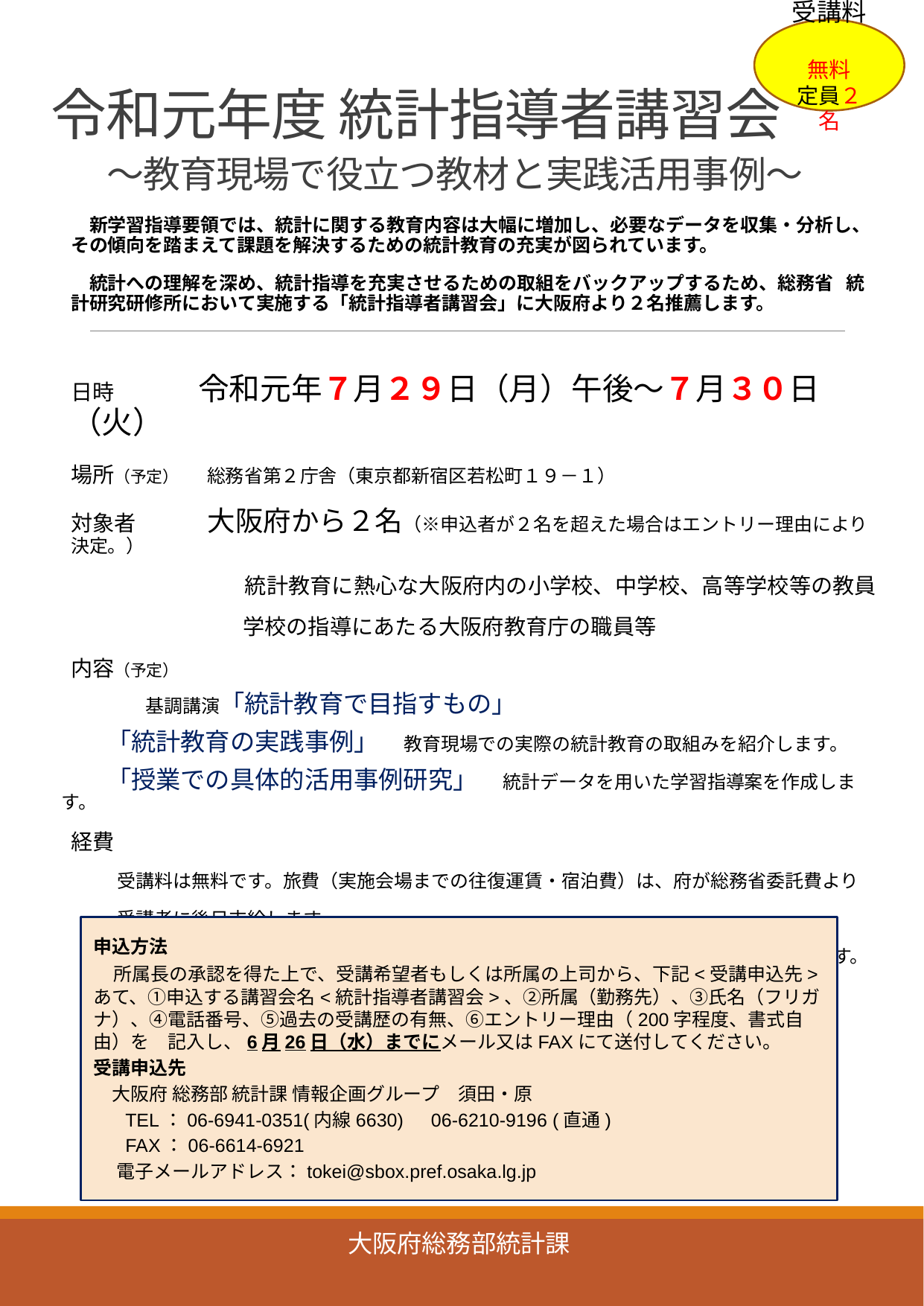

受講料
無料
定員２名
# 令和元年度 統計指導者講習会 　～教育現場で役立つ教材と実践活用事例～
　新学習指導要領では、統計に関する教育内容は大幅に増加し、必要なデータを収集・分析し、その傾向を踏まえて課題を解決するための統計教育の充実が図られています。
　統計への理解を深め、統計指導を充実させるための取組をバックアップするため、総務省   統計研究研修所において実施する「統計指導者講習会」に大阪府より２名推薦します。

日時　　　 令和元年７月２９日（月）午後～７月３０日（火）
場所（予定）　総務省第２庁舎（東京都新宿区若松町１９－１）
対象者　　　大阪府から２名（※申込者が２名を超えた場合はエントリー理由により決定。）
　　　　　　　　統計教育に熱心な大阪府内の小学校、中学校、高等学校等の教員
 　　　　　　　  学校の指導にあたる大阪府教育庁の職員等
内容（予定）
　　　基調講演「統計教育で目指すもの」
       「統計教育の実践事例」　教育現場での実際の統計教育の取組みを紹介します。
       「授業での具体的活用事例研究」　統計データを用いた学習指導案を作成します。
経費
　　　受講料は無料です。旅費（実施会場までの往復運賃・宿泊費）は、府が総務省委託費より
　　　受講者に後日支給します。
　　　その他の費用（懇親会会費約2,000円（参加希望者のみ）及び食費）は受講者負担です。
申込方法
　所属長の承認を得た上で、受講希望者もしくは所属の上司から、下記<受講申込先>あて、①申込する講習会名<統計指導者講習会>、②所属（勤務先）、③氏名（フリガナ）、④電話番号、⑤過去の受講歴の有無、⑥エントリー理由（200字程度、書式自由）を　記入し、6月26日（水）までにメール又はFAXにて送付してください。
受講申込先
　大阪府 総務部 統計課 情報企画グループ　須田・原
 　TEL：06-6941-0351(内線6630)　06-6210-9196 (直通)
 　FAX：06-6614-6921
　 電子メールアドレス：tokei@sbox.pref.osaka.lg.jp
大阪府総務部統計課